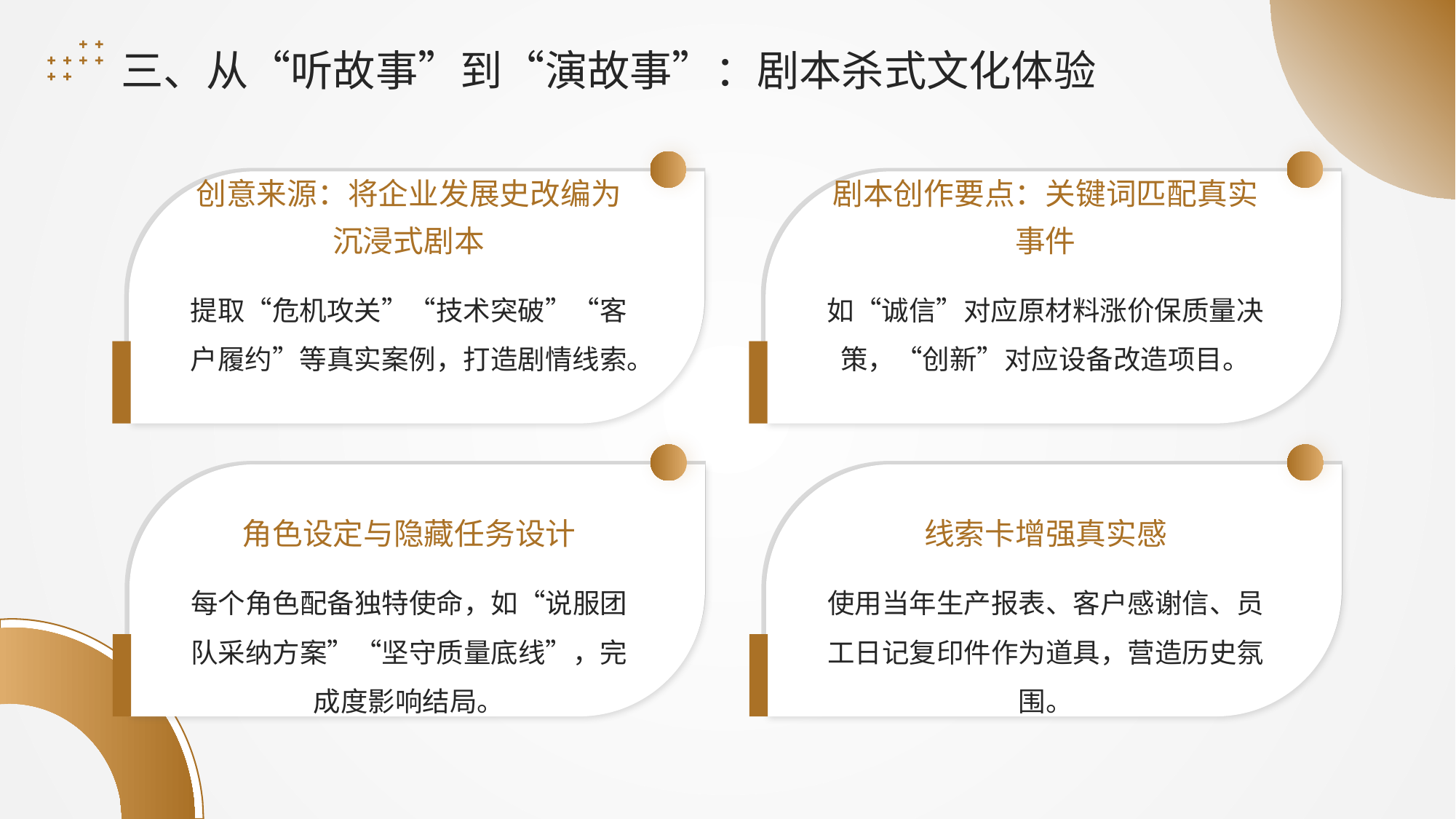

三、从“听故事”到“演故事”：剧本杀式文化体验

创意来源：将企业发展史改编为沉浸式剧本
剧本创作要点：关键词匹配真实事件
提取“危机攻关”“技术突破”“客户履约”等真实案例，打造剧情线索。
如“诚信”对应原材料涨价保质量决策，“创新”对应设备改造项目。

角色设定与隐藏任务设计
线索卡增强真实感
每个角色配备独特使命，如“说服团队采纳方案”“坚守质量底线”，完成度影响结局。
使用当年生产报表、客户感谢信、员工日记复印件作为道具，营造历史氛围。